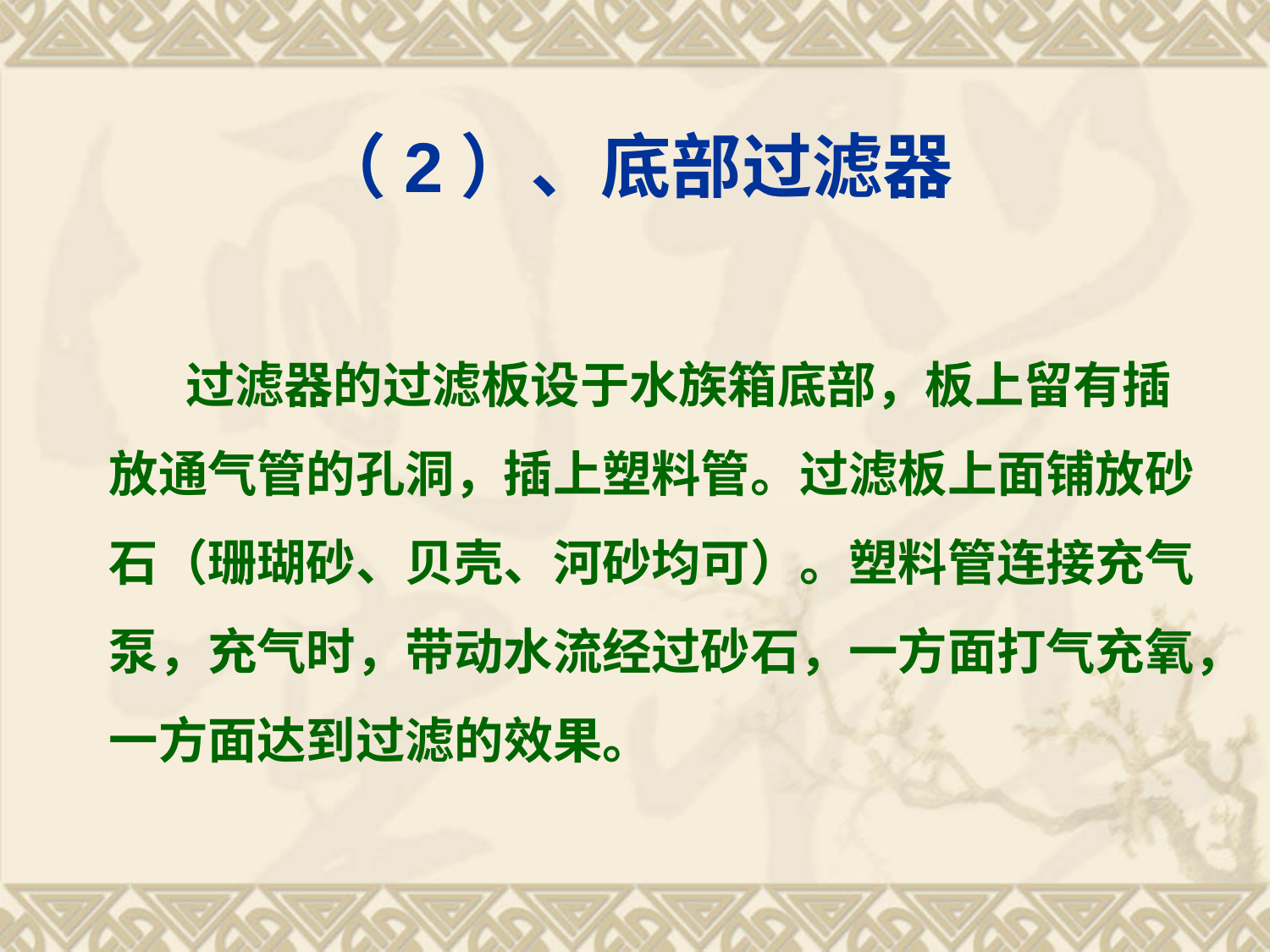

# （2）、底部过滤器
          过滤器的过滤板设于水族箱底部，板上留有插放通气管的孔洞，插上塑料管。过滤板上面铺放砂石（珊瑚砂、贝壳、河砂均可）。塑料管连接充气泵，充气时，带动水流经过砂石，一方面打气充氧，一方面达到过滤的效果。